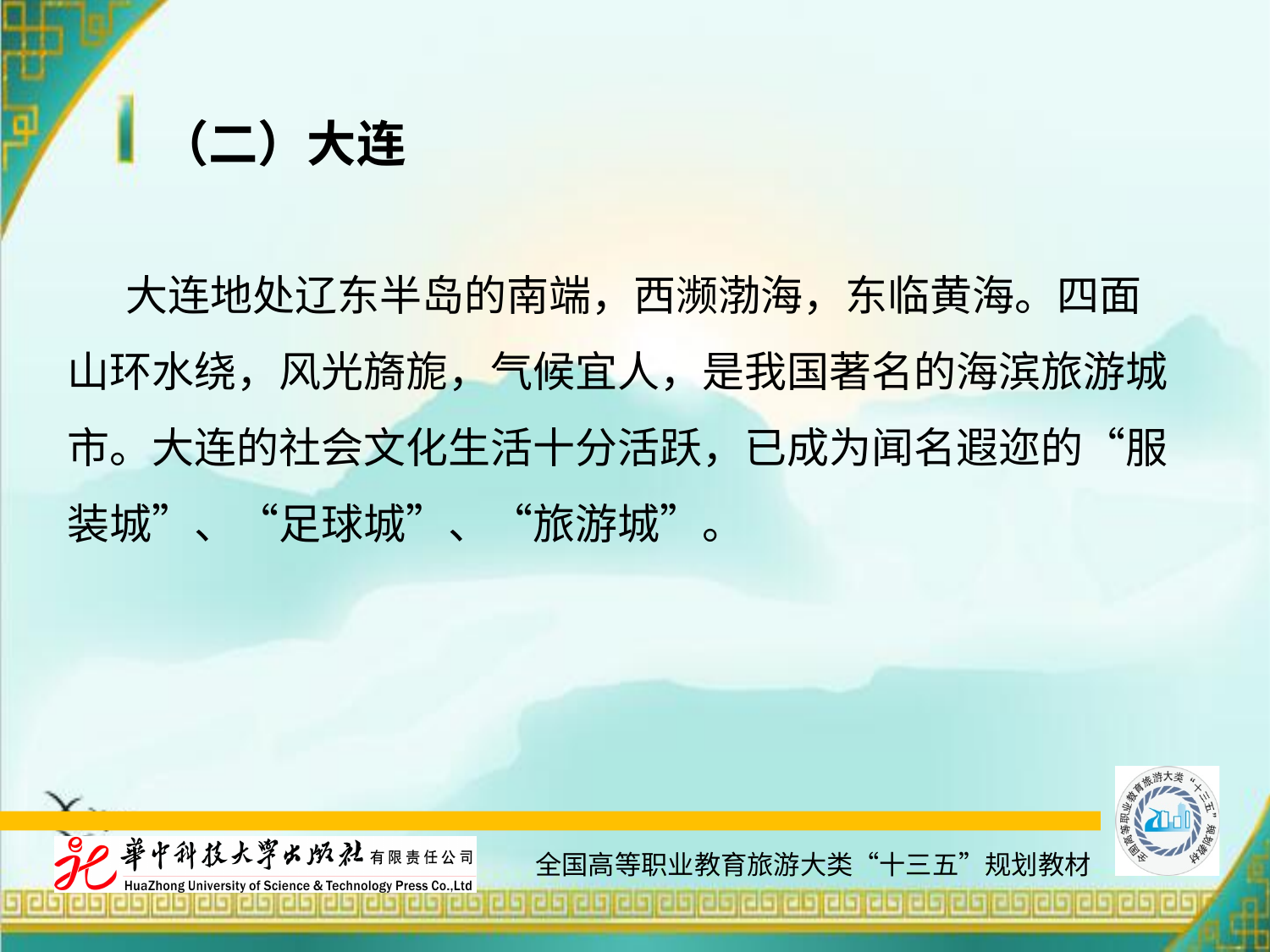

（二）大连

 大连地处辽东半岛的南端，西濒渤海，东临黄海。四面山环水绕，风光旖旎，气候宜人，是我国著名的海滨旅游城市。大连的社会文化生活十分活跃，已成为闻名遐迩的“服装城”、“足球城”、“旅游城”。